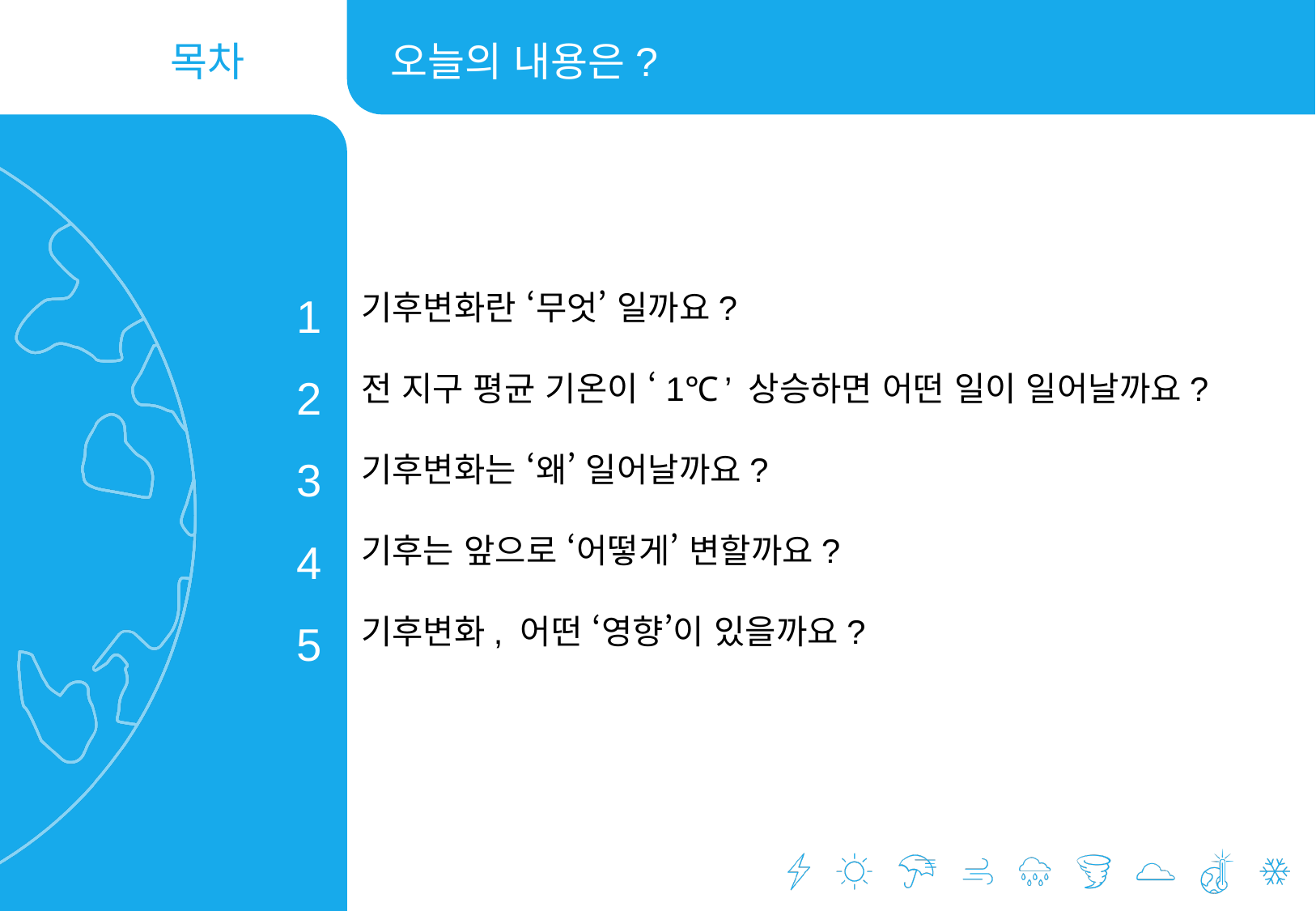

오늘의 내용은?
목차
1
2
3
4
5
기후변화란 ‘무엇’ 일까요?

전 지구 평균 기온이 ‘1℃’ 상승하면 어떤 일이 일어날까요?

기후변화는 ‘왜’ 일어날까요?

기후는 앞으로 ‘어떻게’ 변할까요?

기후변화, 어떤 ‘영향’이 있을까요?